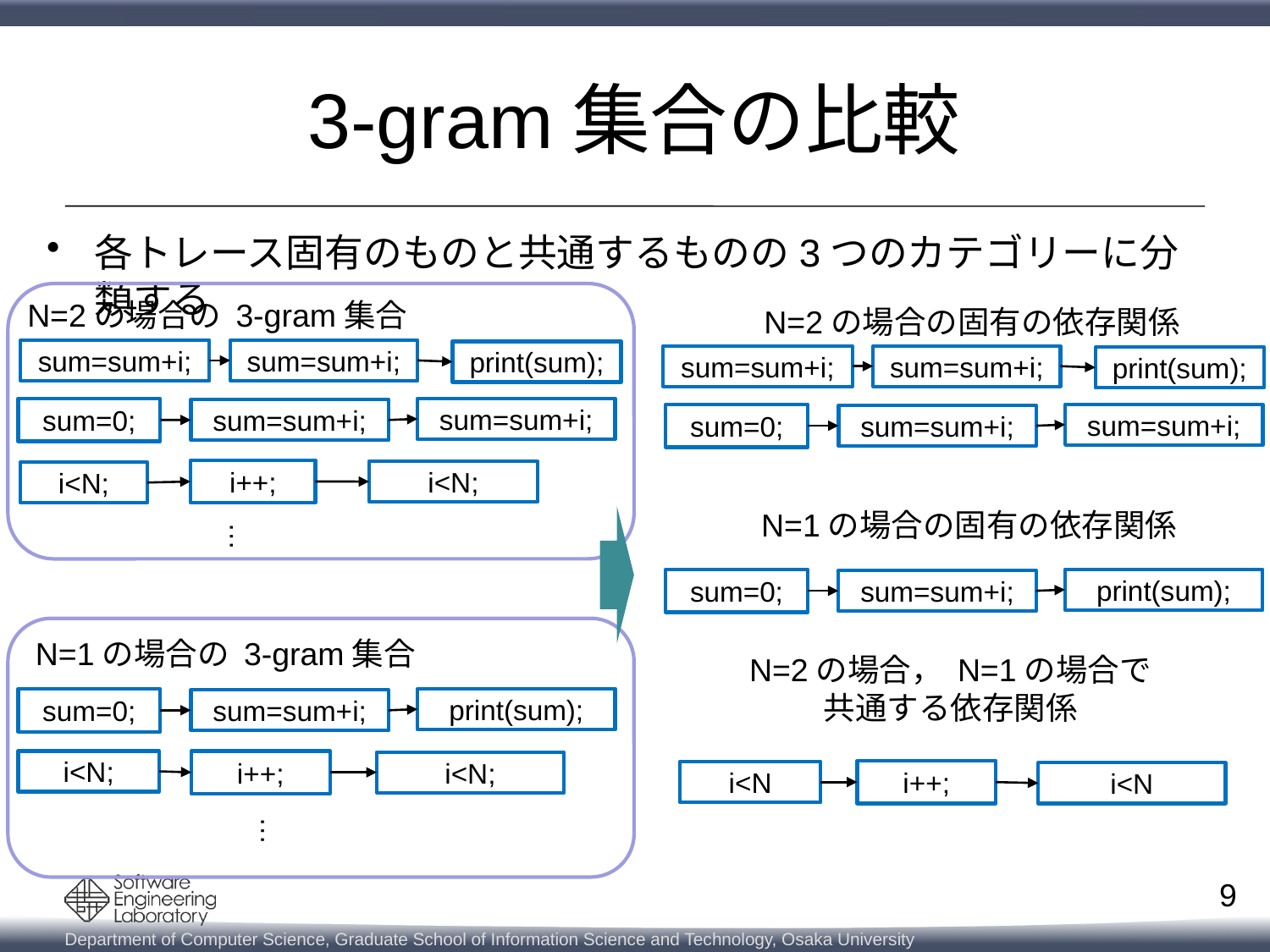

# 3-gram集合の比較
各トレース固有のものと共通するものの3つのカテゴリーに分類する

N=2の場合の 3-gram集合
N=2の場合の固有の依存関係
sum=sum+i;
sum=sum+i;
print(sum);
sum=sum+i;
sum=sum+i;
print(sum);
sum=0;
sum=sum+i;
sum=sum+i;
sum=0;
sum=sum+i;
sum=sum+i;
i++;
i<N;
i<N;
N=1の場合の固有の依存関係

…
sum=0;
print(sum);
sum=sum+i;

N=1の場合の 3-gram集合
N=2の場合， N=1の場合で
共通する依存関係
sum=0;
print(sum);
sum=sum+i;
i<N;
i++;
i<N;
i++;
i<N
i<N
…
9